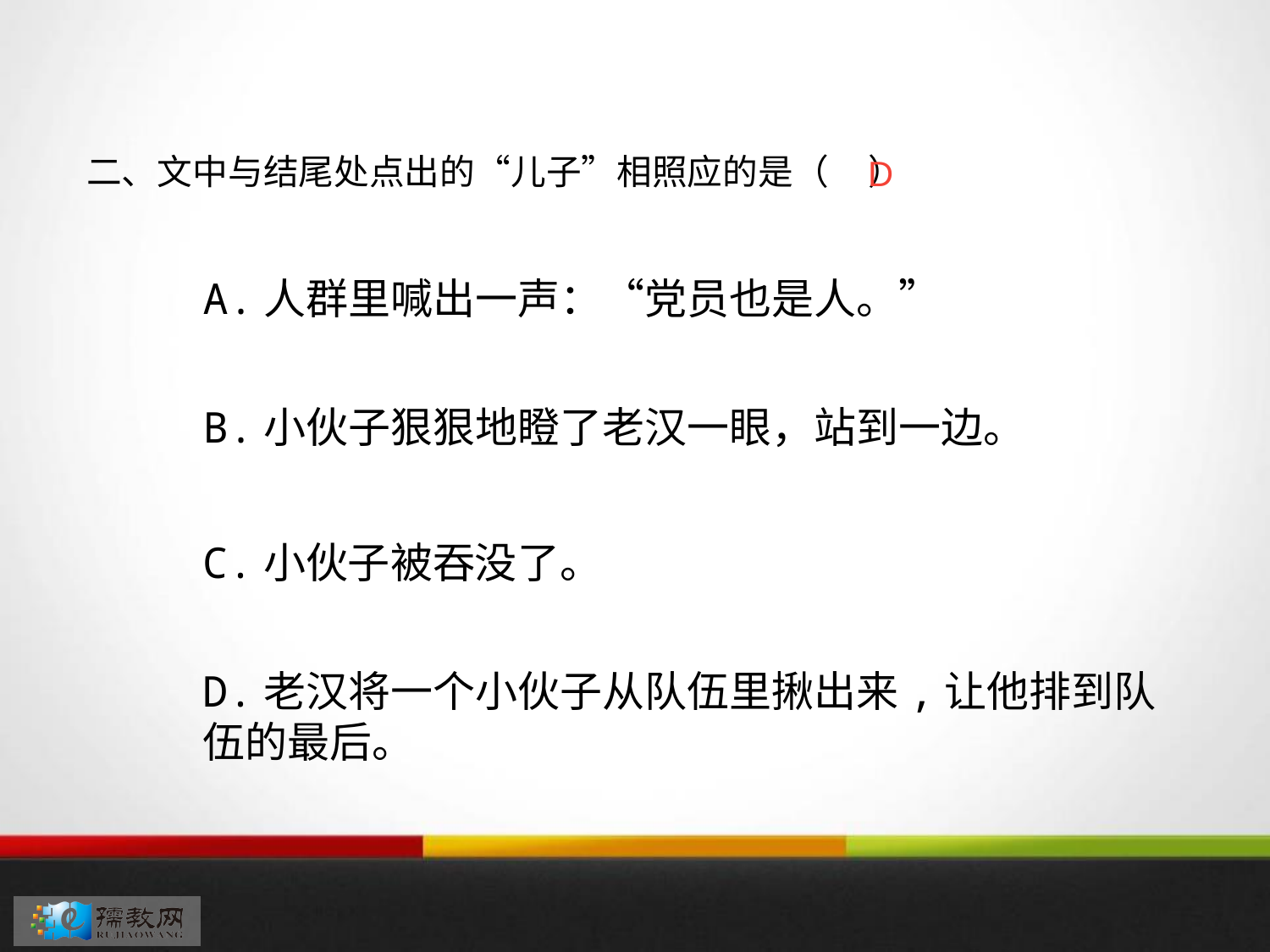

二、文中与结尾处点出的“儿子”相照应的是（     ）
D
A.人群里喊出一声：“党员也是人。”
B.小伙子狠狠地瞪了老汉一眼，站到一边。
C.小伙子被吞没了。
D.老汉将一个小伙子从队伍里揪出来,让他排到队伍的最后。